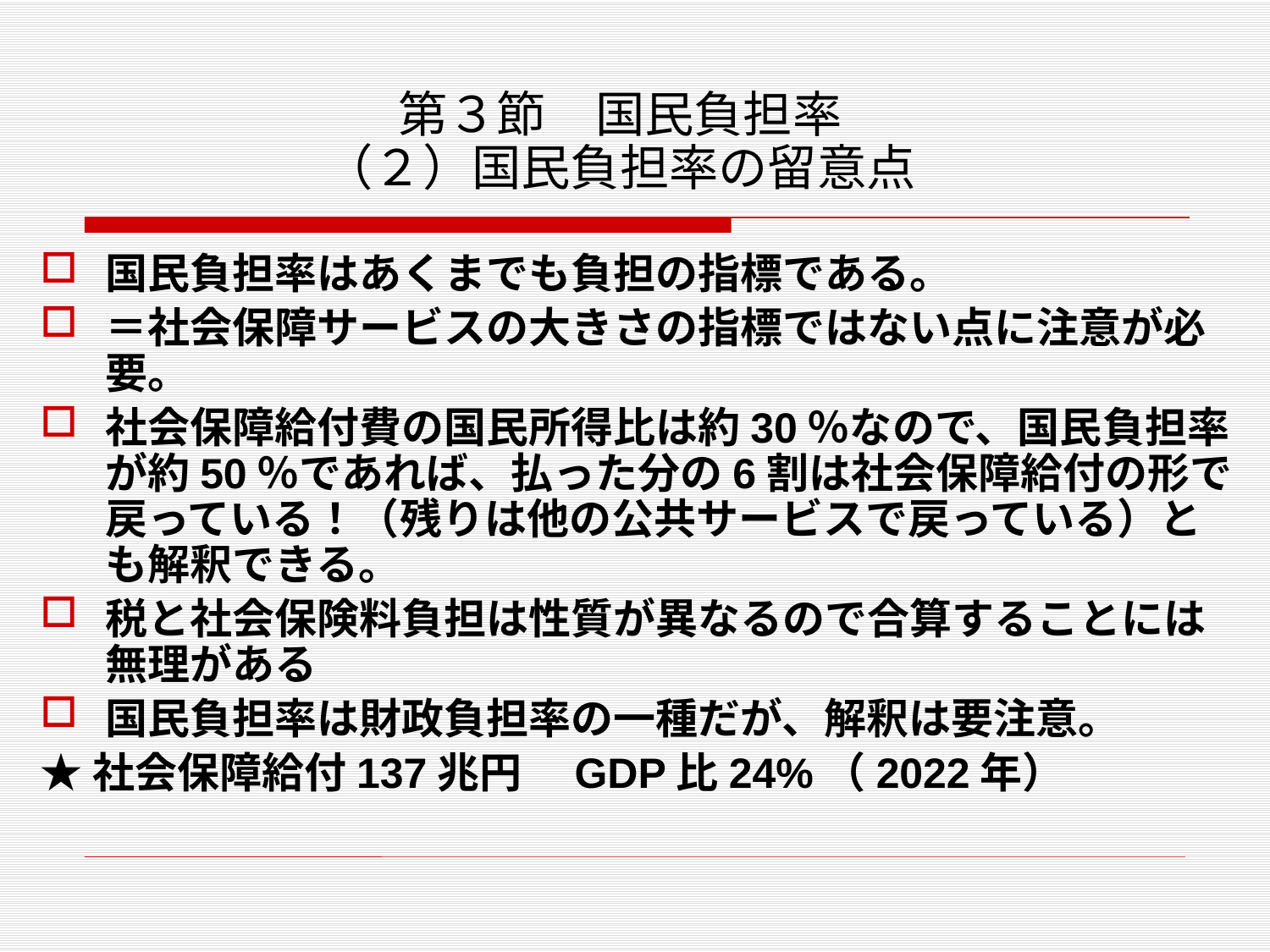

# 第３節　国民負担率 （２）国民負担率の留意点
国民負担率はあくまでも負担の指標である。
＝社会保障サービスの大きさの指標ではない点に注意が必要。
社会保障給付費の国民所得比は約30％なので、国民負担率が約50％であれば、払った分の6割は社会保障給付の形で戻っている！（残りは他の公共サービスで戻っている）とも解釈できる。
税と社会保険料負担は性質が異なるので合算することには無理がある
国民負担率は財政負担率の一種だが、解釈は要注意。
★社会保障給付137兆円　GDP比24%（2022年）